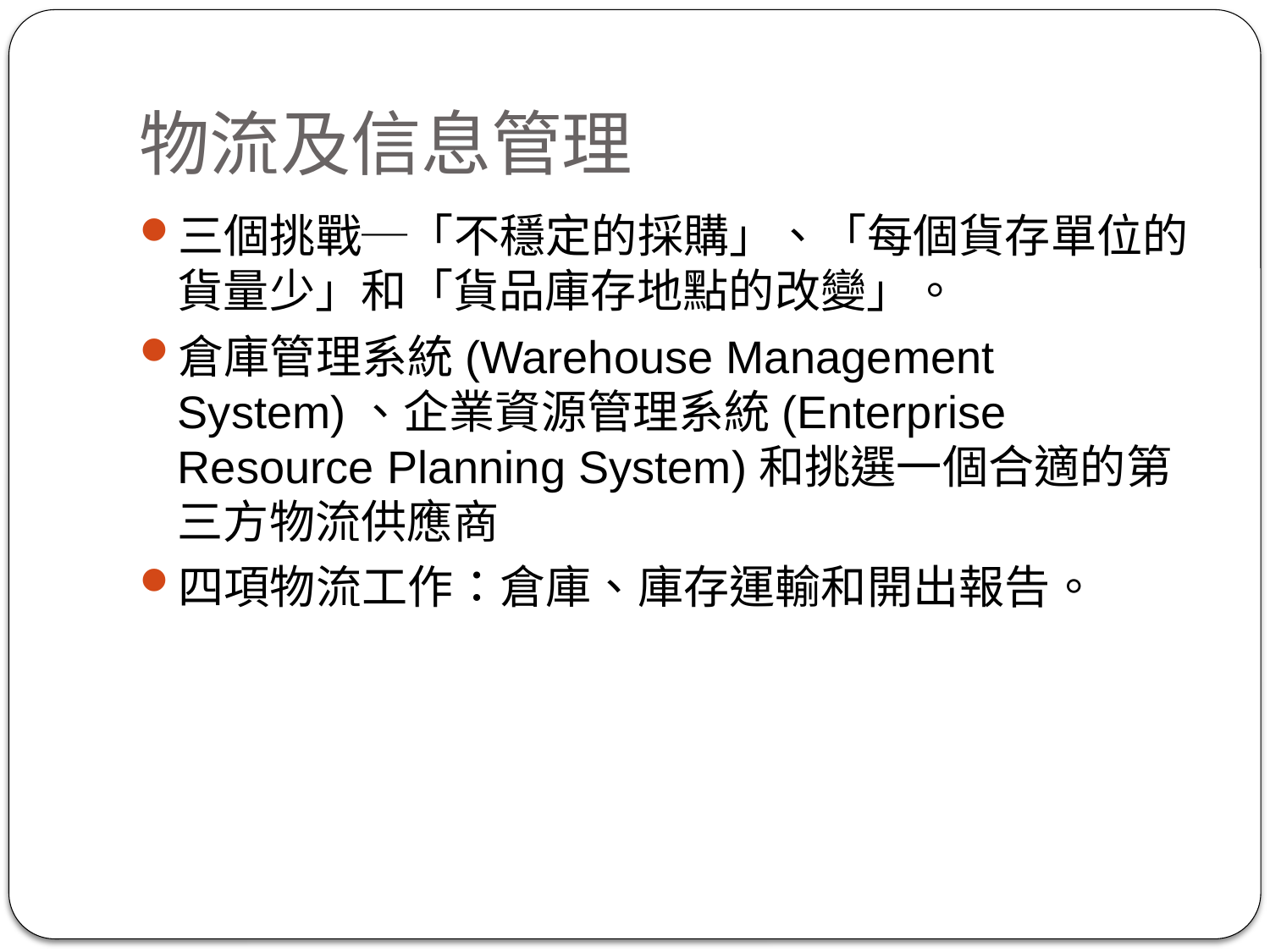

# 物流及信息管理
三個挑戰─「不穩定的採購」、「每個貨存單位的貨量少」和「貨品庫存地點的改變」。
倉庫管理系統(Warehouse Management System)、企業資源管理系統(Enterprise Resource Planning System)和挑選一個合適的第三方物流供應商
四項物流工作：倉庫、庫存運輸和開出報告。